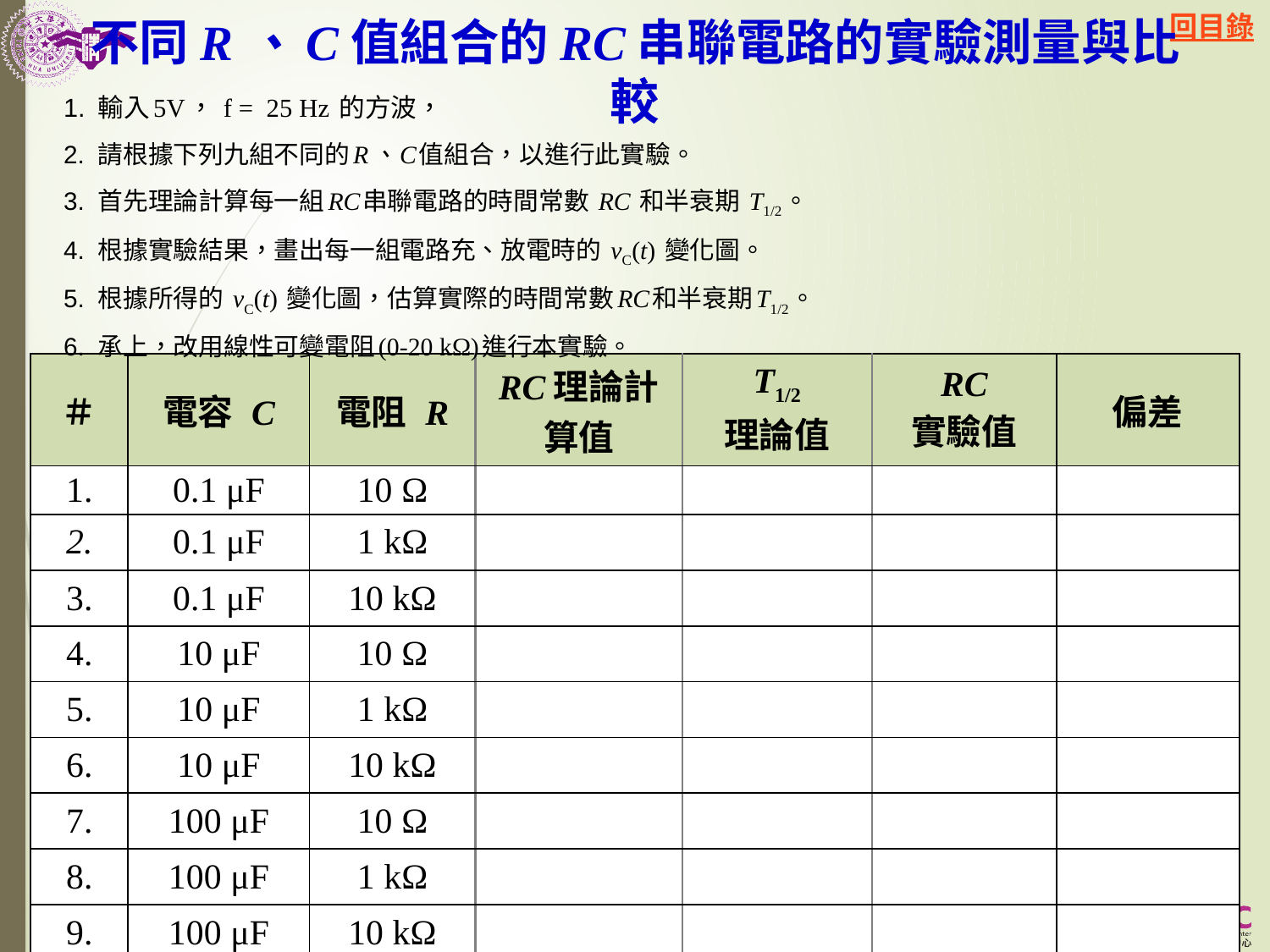

# 不同R、C值組合的RC串聯電路的實驗測量與比較
輸入5V， f =  25 Hz 的方波，
請根據下列九組不同的R、C值組合，以進行此實驗。
首先理論計算每一組RC串聯電路的時間常數 RC 和半衰期 T1/2。
根據實驗結果，畫出每一組電路充、放電時的 vC(t) 變化圖。
根據所得的 vC(t) 變化圖，估算實際的時間常數RC和半衰期T1/2。
承上，改用線性可變電阻(0-20 kΩ)進行本實驗。
| ＃ | 電容 C | 電阻 R | RC理論計算值 | T1/2 理論值 | RC 實驗值 | 偏差 |
| --- | --- | --- | --- | --- | --- | --- |
| 1. | 0.1 μF | 10 Ω |  |  |  |  |
| 2. | 0.1 μF | 1 kΩ |  |  |  |  |
| 3. | 0.1 μF | 10 kΩ |  |  |  |  |
| 4. | 10 μF | 10 Ω |  |  |  |  |
| 5. | 10 μF | 1 kΩ |  |  |  |  |
| 6. | 10 μF | 10 kΩ |  |  |  |  |
| 7. | 100 μF | 10 Ω |  |  |  |  |
| 8. | 100 μF | 1 kΩ |  |  |  |  |
| 9. | 100 μF | 10 kΩ |  |  |  |  |